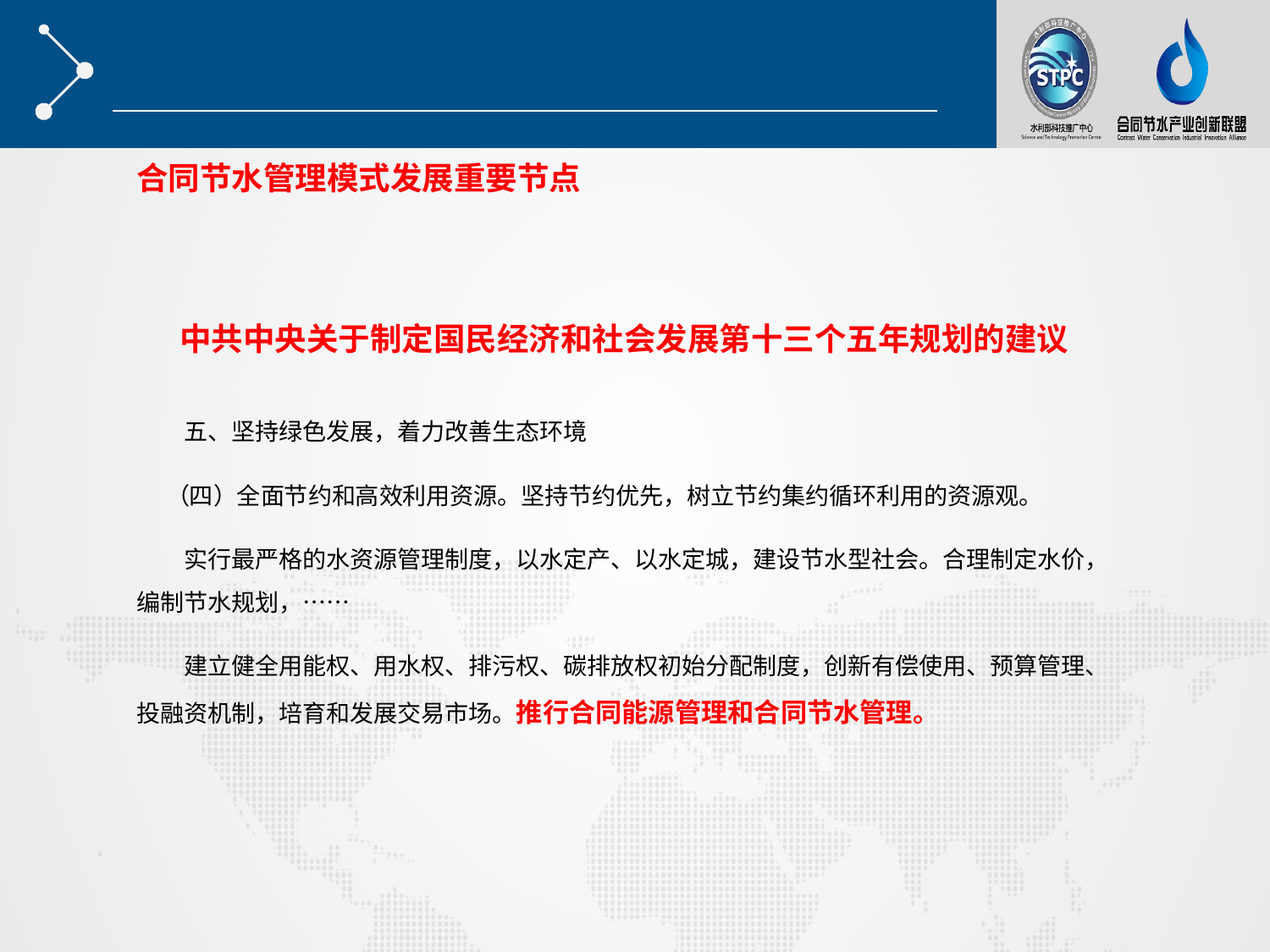

合同节水管理模式发展重要节点
中共中央关于制定国民经济和社会发展第十三个五年规划的建议
　　五、坚持绿色发展，着力改善生态环境
　 （四）全面节约和高效利用资源。坚持节约优先，树立节约集约循环利用的资源观。
　　实行最严格的水资源管理制度，以水定产、以水定城，建设节水型社会。合理制定水价，编制节水规划，……
　　建立健全用能权、用水权、排污权、碳排放权初始分配制度，创新有偿使用、预算管理、投融资机制，培育和发展交易市场。推行合同能源管理和合同节水管理。